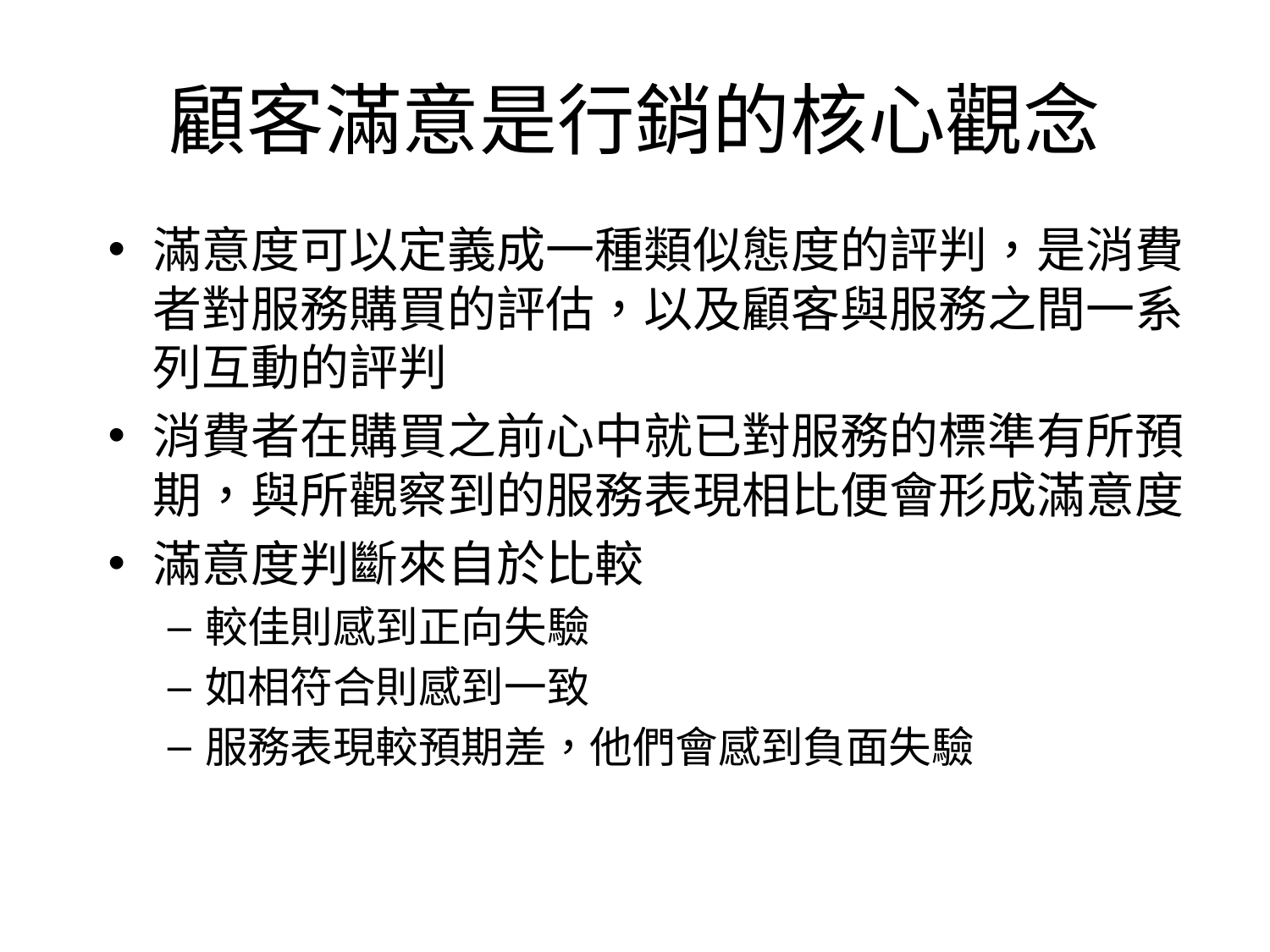

# 顧客滿意是行銷的核心觀念
滿意度可以定義成一種類似態度的評判，是消費者對服務購買的評估，以及顧客與服務之間一系列互動的評判
消費者在購買之前心中就已對服務的標準有所預期，與所觀察到的服務表現相比便會形成滿意度
滿意度判斷來自於比較
較佳則感到正向失驗
如相符合則感到一致
服務表現較預期差，他們會感到負面失驗